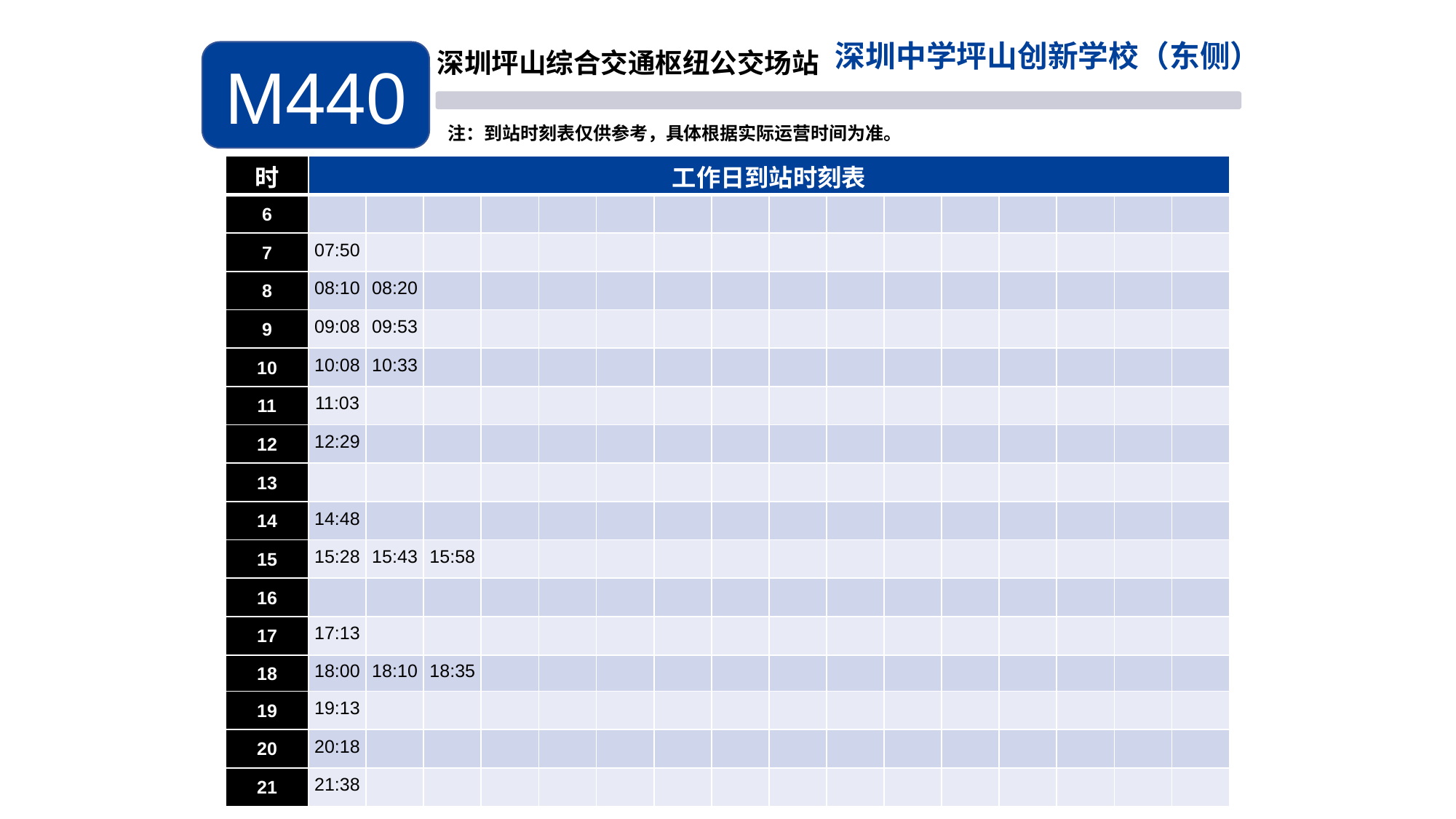

深圳中学坪山创新学校（东侧）
M440
深圳坪山综合交通枢纽公交场站

注：到站时刻表仅供参考，具体根据实际运营时间为准。
| 时 | 工作日到站时刻表 |  |  |  |  |  |  |  |  |  |  |  |  |  |  |  |
| --- | --- | --- | --- | --- | --- | --- | --- | --- | --- | --- | --- | --- | --- | --- | --- | --- |
| 6 |  |  |  |  |  |  |  |  |  |  |  |  |  |  |  |  |
| 7 | 07:50 |  |  |  |  |  |  |  |  |  |  |  |  |  |  |  |
| 8 | 08:10 | 08:20 |  |  |  |  |  |  |  |  |  |  |  |  |  |  |
| 9 | 09:08 | 09:53 |  |  |  |  |  |  |  |  |  |  |  |  |  |  |
| 10 | 10:08 | 10:33 |  |  |  |  |  |  |  |  |  |  |  |  |  |  |
| 11 | 11:03 |  |  |  |  |  |  |  |  |  |  |  |  |  |  |  |
| 12 | 12:29 |  |  |  |  |  |  |  |  |  |  |  |  |  |  |  |
| 13 |  |  |  |  |  |  |  |  |  |  |  |  |  |  |  |  |
| 14 | 14:48 |  |  |  |  |  |  |  |  |  |  |  |  |  |  |  |
| 15 | 15:28 | 15:43 | 15:58 |  |  |  |  |  |  |  |  |  |  |  |  |  |
| 16 |  |  |  |  |  |  |  |  |  |  |  |  |  |  |  |  |
| 17 | 17:13 |  |  |  |  |  |  |  |  |  |  |  |  |  |  |  |
| 18 | 18:00 | 18:10 | 18:35 |  |  |  |  |  |  |  |  |  |  |  |  |  |
| 19 | 19:13 |  |  |  |  |  |  |  |  |  |  |  |  |  |  |  |
| 20 | 20:18 |  |  |  |  |  |  |  |  |  |  |  |  |  |  |  |
| 21 | 21:38 |  |  |  |  |  |  |  |  |  |  |  |  |  |  |  |